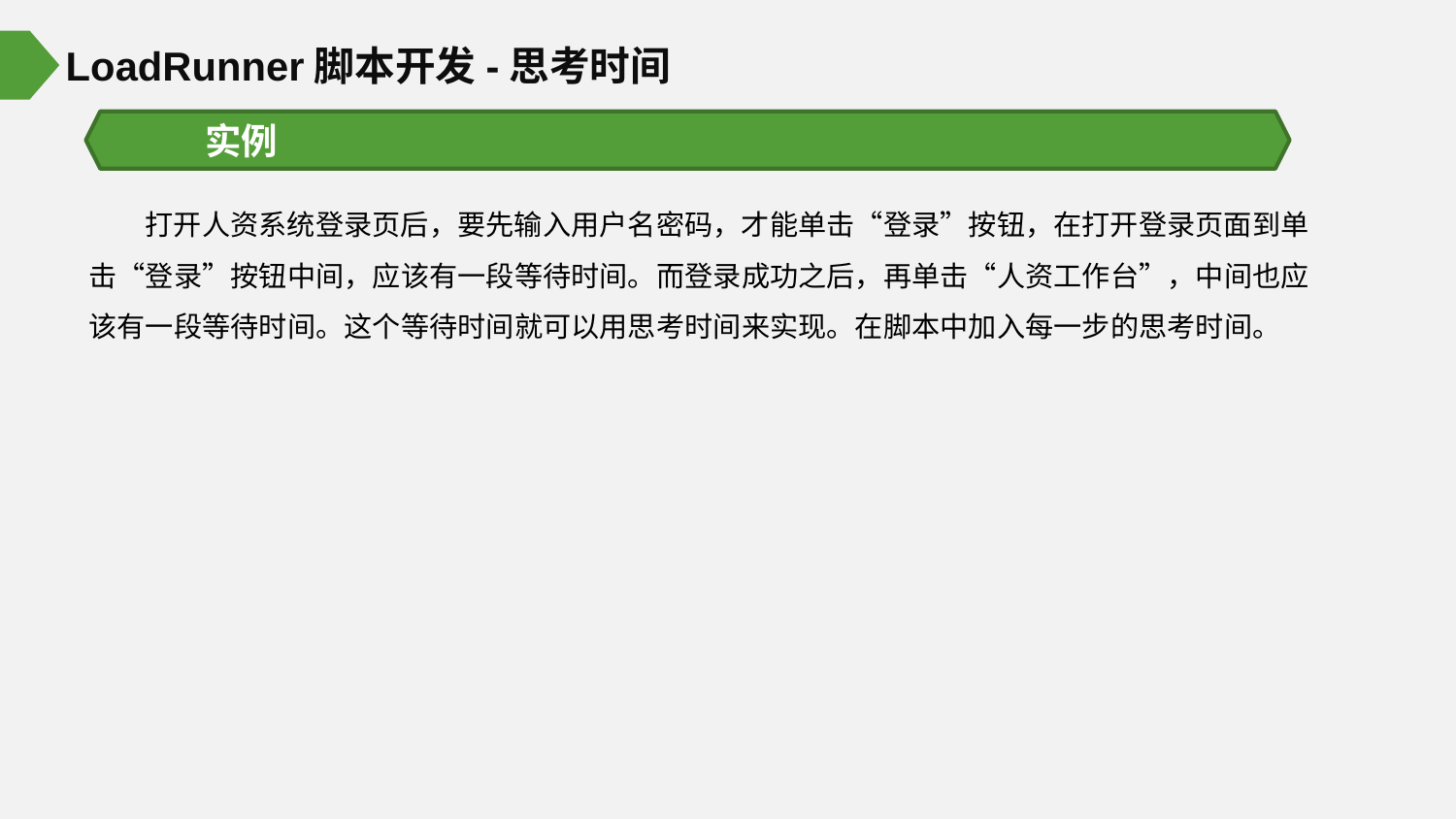

LoadRunner脚本开发-思考时间
实例
打开人资系统登录页后，要先输入用户名密码，才能单击“登录”按钮，在打开登录页面到单击“登录”按钮中间，应该有一段等待时间。而登录成功之后，再单击“人资工作台”，中间也应该有一段等待时间。这个等待时间就可以用思考时间来实现。在脚本中加入每一步的思考时间。